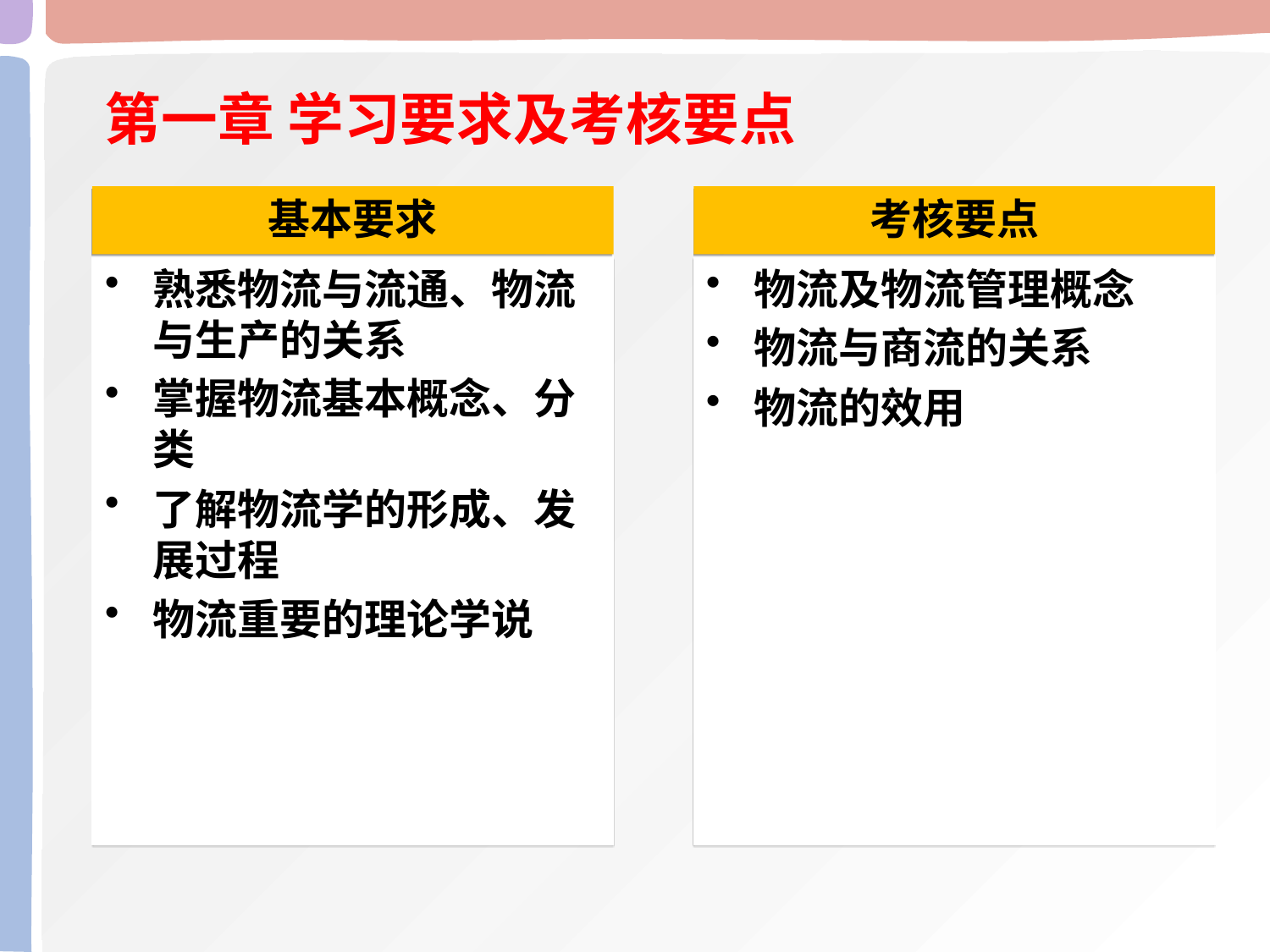

第一章 学习要求及考核要点
基本要求
考核要点
熟悉物流与流通、物流与生产的关系
掌握物流基本概念、分类
了解物流学的形成、发展过程
物流重要的理论学说
物流及物流管理概念
物流与商流的关系
物流的效用